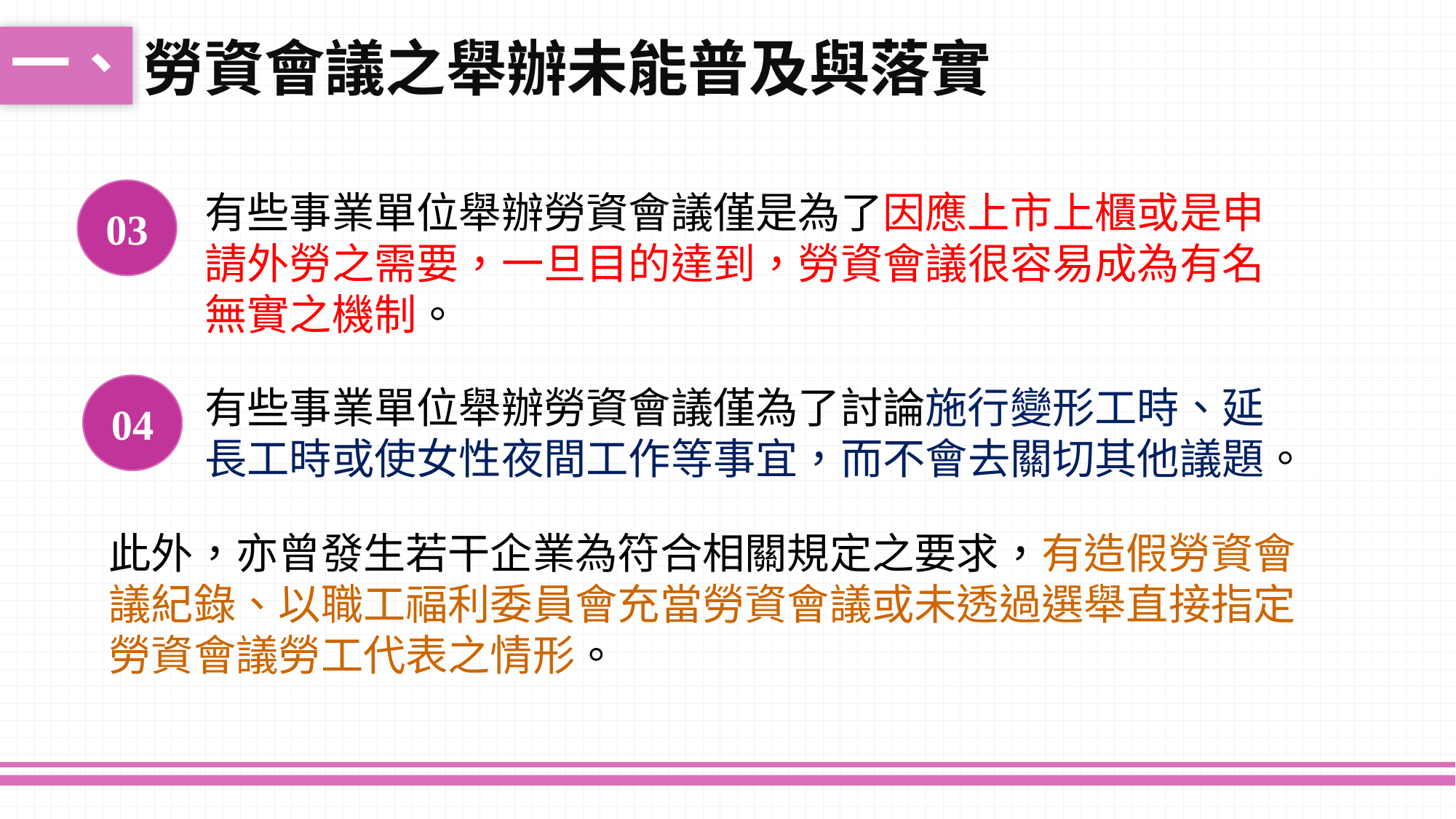

一、
勞資會議之舉辦未能普及與落實
03
有些事業單位舉辦勞資會議僅是為了因應上市上櫃或是申請外勞之需要，一旦目的達到，勞資會議很容易成為有名無實之機制。
04
有些事業單位舉辦勞資會議僅為了討論施行變形工時、延長工時或使女性夜間工作等事宜，而不會去關切其他議題。

此外，亦曾發生若干企業為符合相關規定之要求，有造假勞資會議紀錄、以職工福利委員會充當勞資會議或未透過選舉直接指定勞資會議勞工代表之情形。